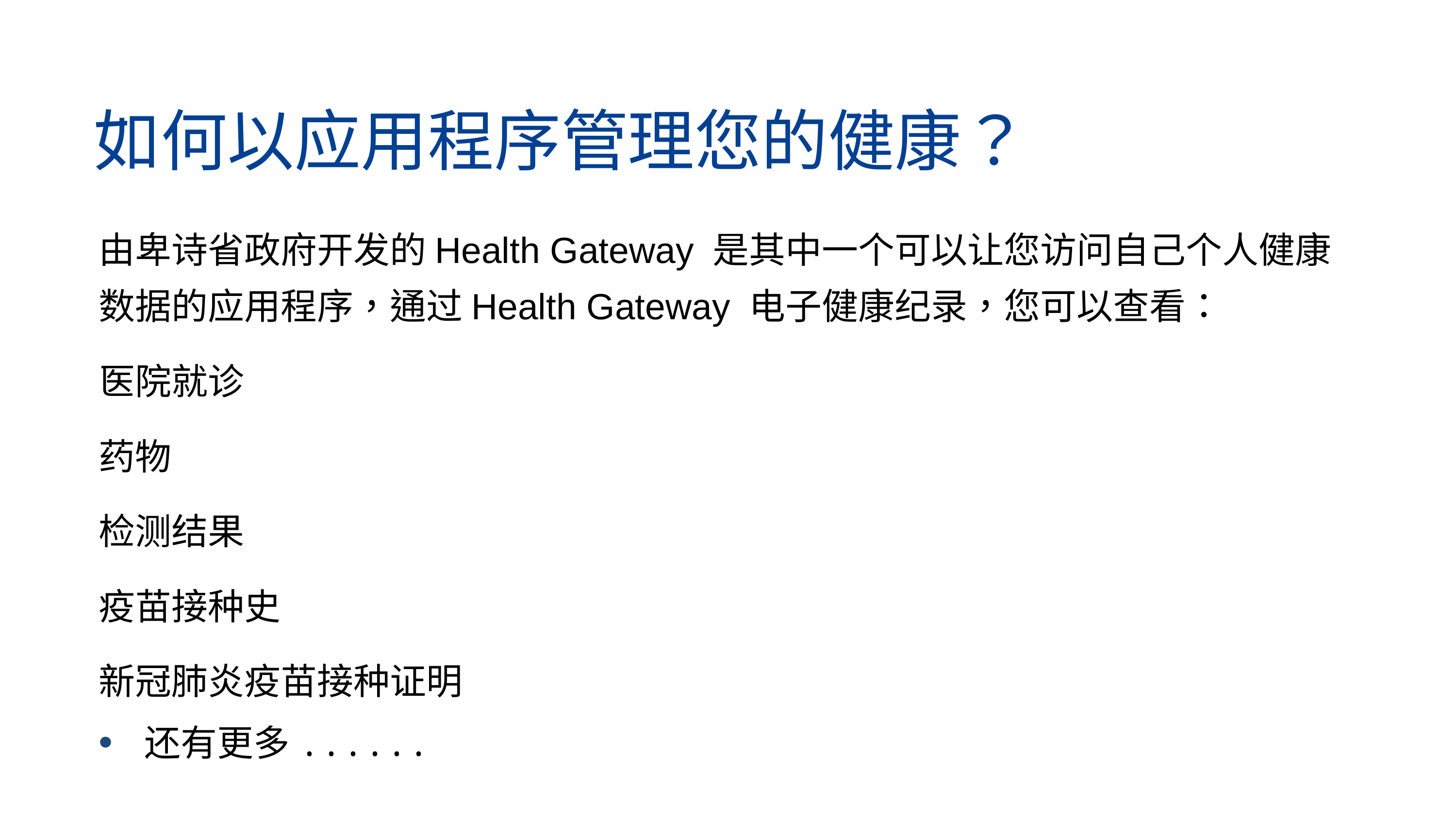

如何以应用程序管理您的健康？
由卑诗省政府开发的Health Gateway 是其中一个可以让您访问自己个人健康数据的应用程序，通过Health Gateway 电子健康纪录，您可以查看：
医院就诊
药物
检测结果
疫苗接种史
新冠肺炎疫苗接种证明
还有更多......